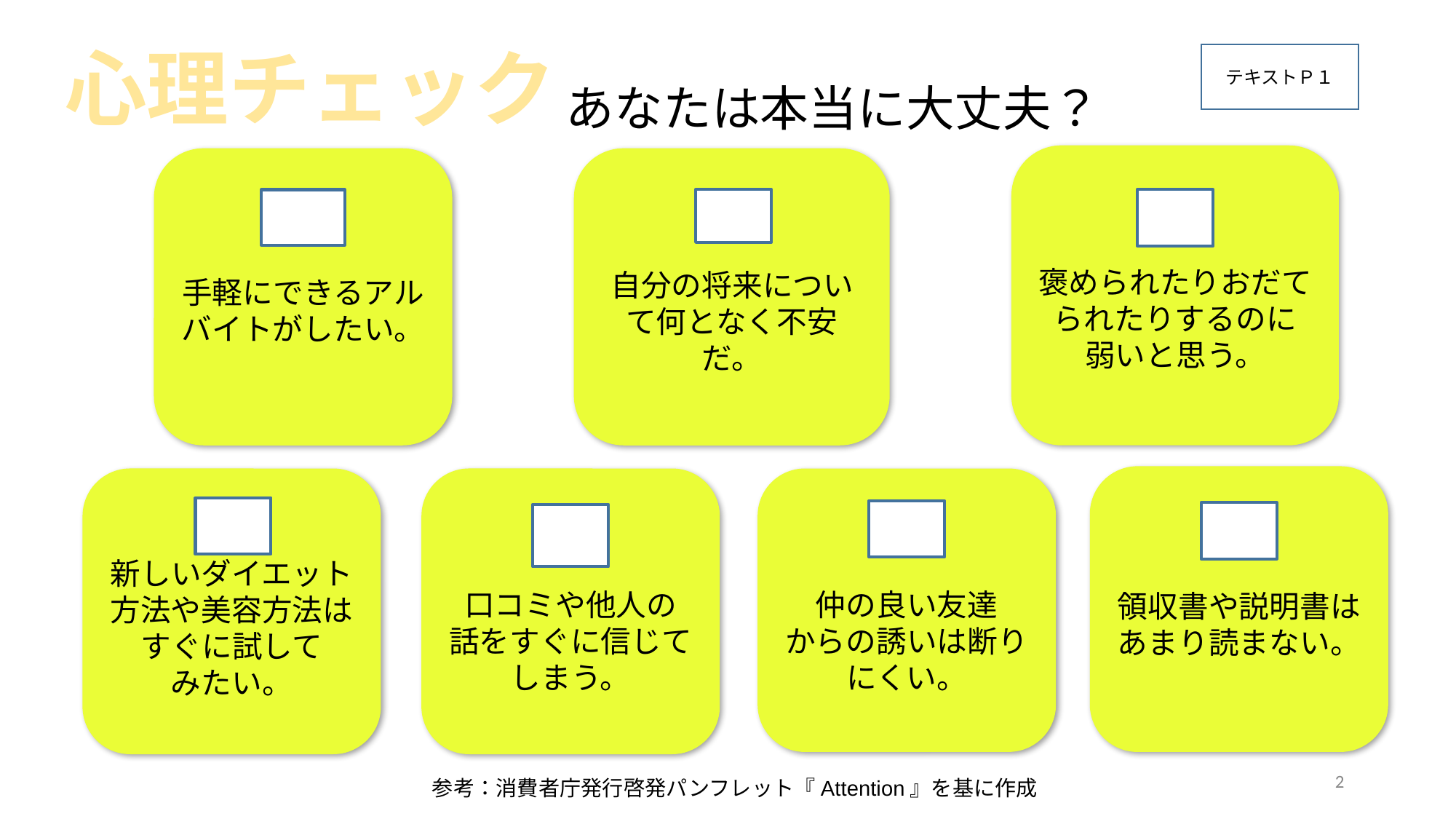

心理チェック
テキストＰ１
あなたは本当に大丈夫？

褒められたりおだてられたりするのに
弱いと思う。

手軽にできるアルバイトがしたい。

自分の将来について何となく不安だ。

領収書や説明書はあまり読まない。

新しいダイエット方法や美容方法はすぐに試して
みたい。

口コミや他人の
話をすぐに信じてしまう。

仲の良い友達
からの誘いは断り
にくい。

2
参考：消費者庁発行啓発パンフレット『Attention』を基に作成